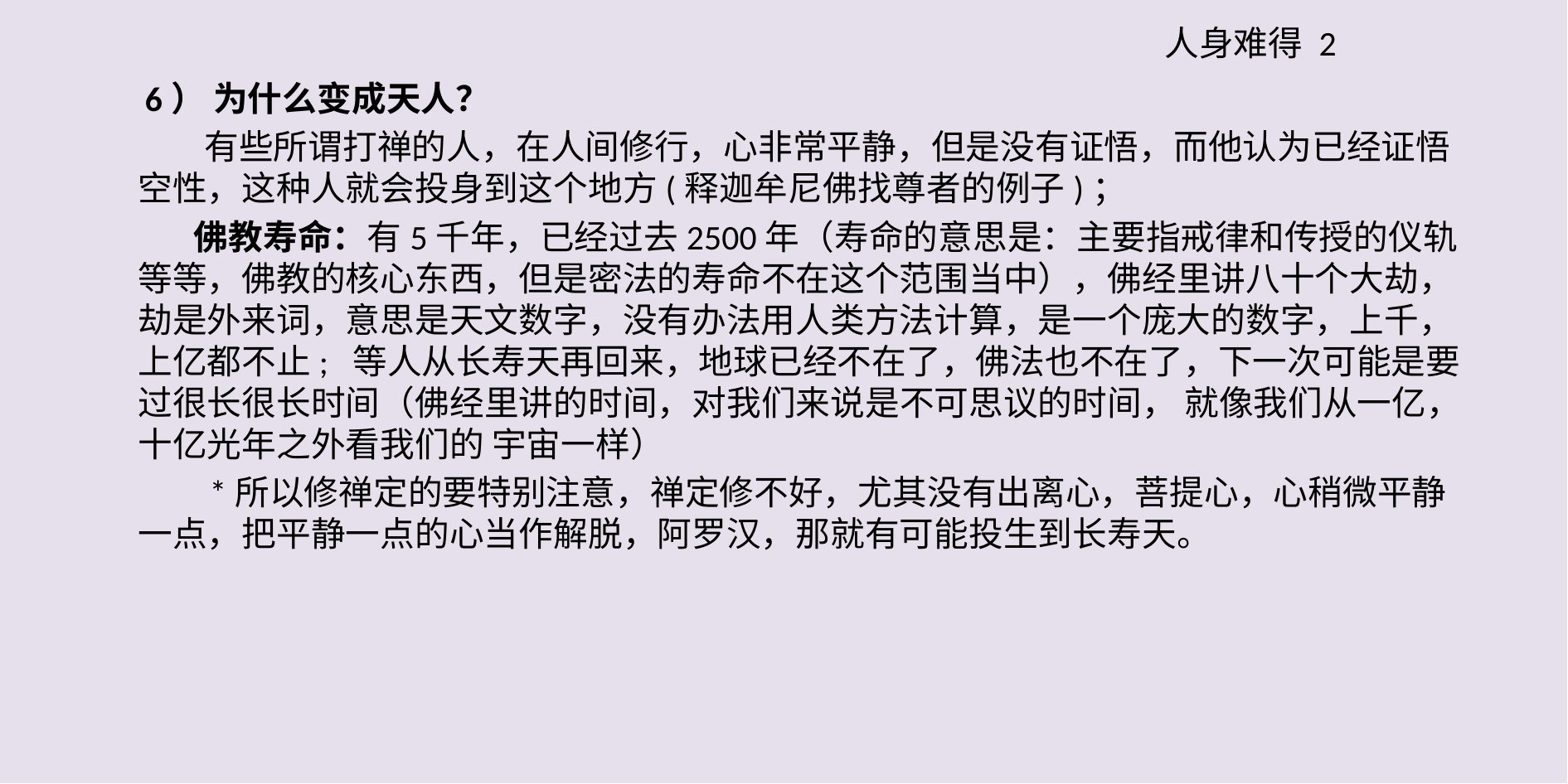

人身难得 2
	 6） 为什么变成天人？
               有些所谓打禅的人，在人间修行，心非常平静，但是没有证悟，而他认为已经证悟空性，这种人就会投身到这个地方(释迦牟尼佛找尊者的例子)；
            佛教寿命：有5千年，已经过去2500年（寿命的意思是：主要指戒律和传授的仪轨等等，佛教的核心东西，但是密法的寿命不在这个范围当中），佛经里讲八十个大劫，劫是外来词，意思是天文数字，没有办法用人类方法计算，是一个庞大的数字，上千，上亿都不止;  等人从长寿天再回来，地球已经不在了，佛法也不在了，下一次可能是要过很长很长时间（佛经里讲的时间，对我们来说是不可思议的时间， 就像我们从一亿，十亿光年之外看我们的 宇宙一样）
               *所以修禅定的要特别注意，禅定修不好，尤其没有出离心，菩提心，心稍微平静一点，把平静一点的心当作解脱，阿罗汉，那就有可能投生到长寿天。